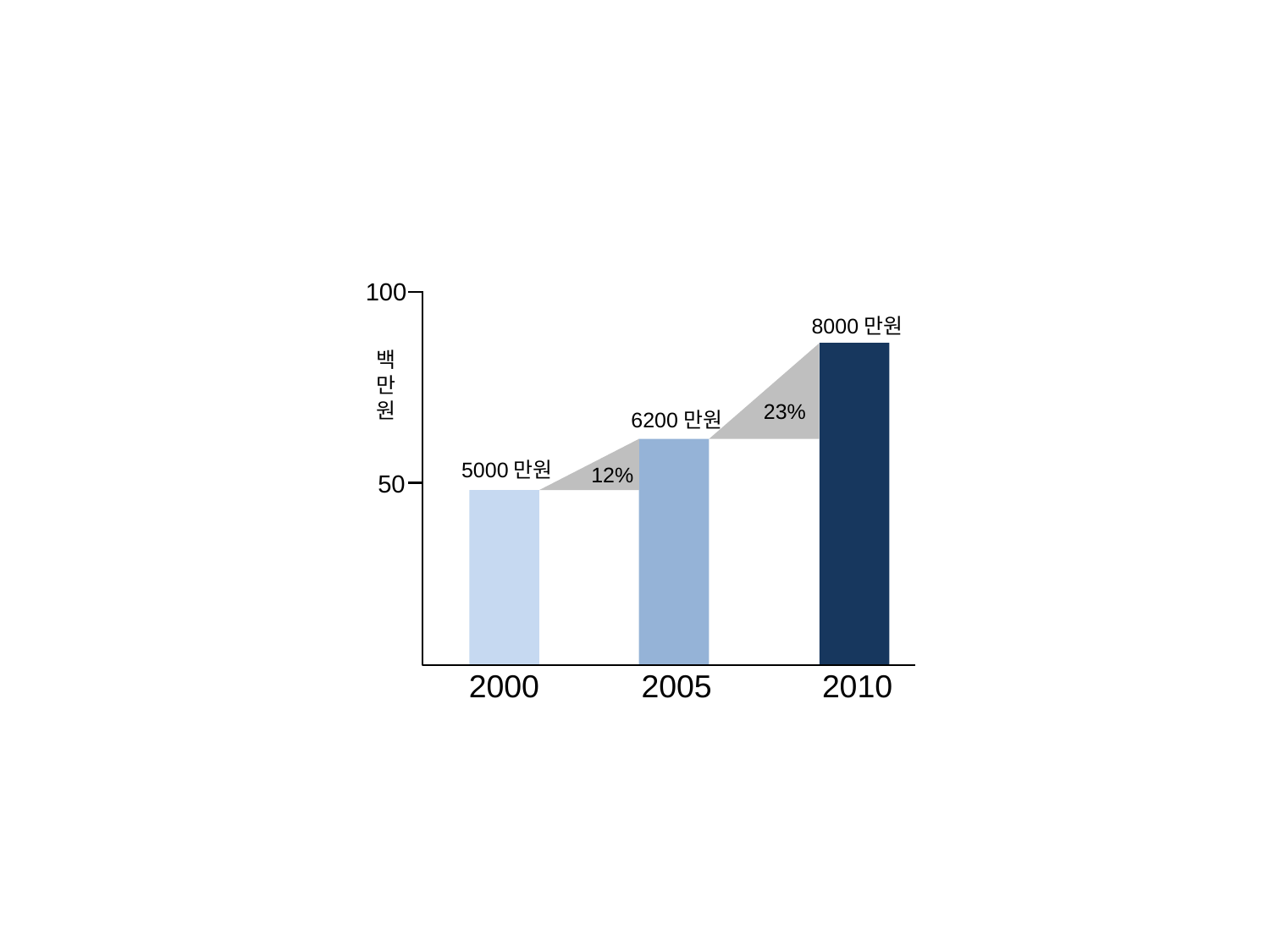

100

8000만원
백
만
원

23%
6200만원

5000만원
12%
50

2000
2005
2010